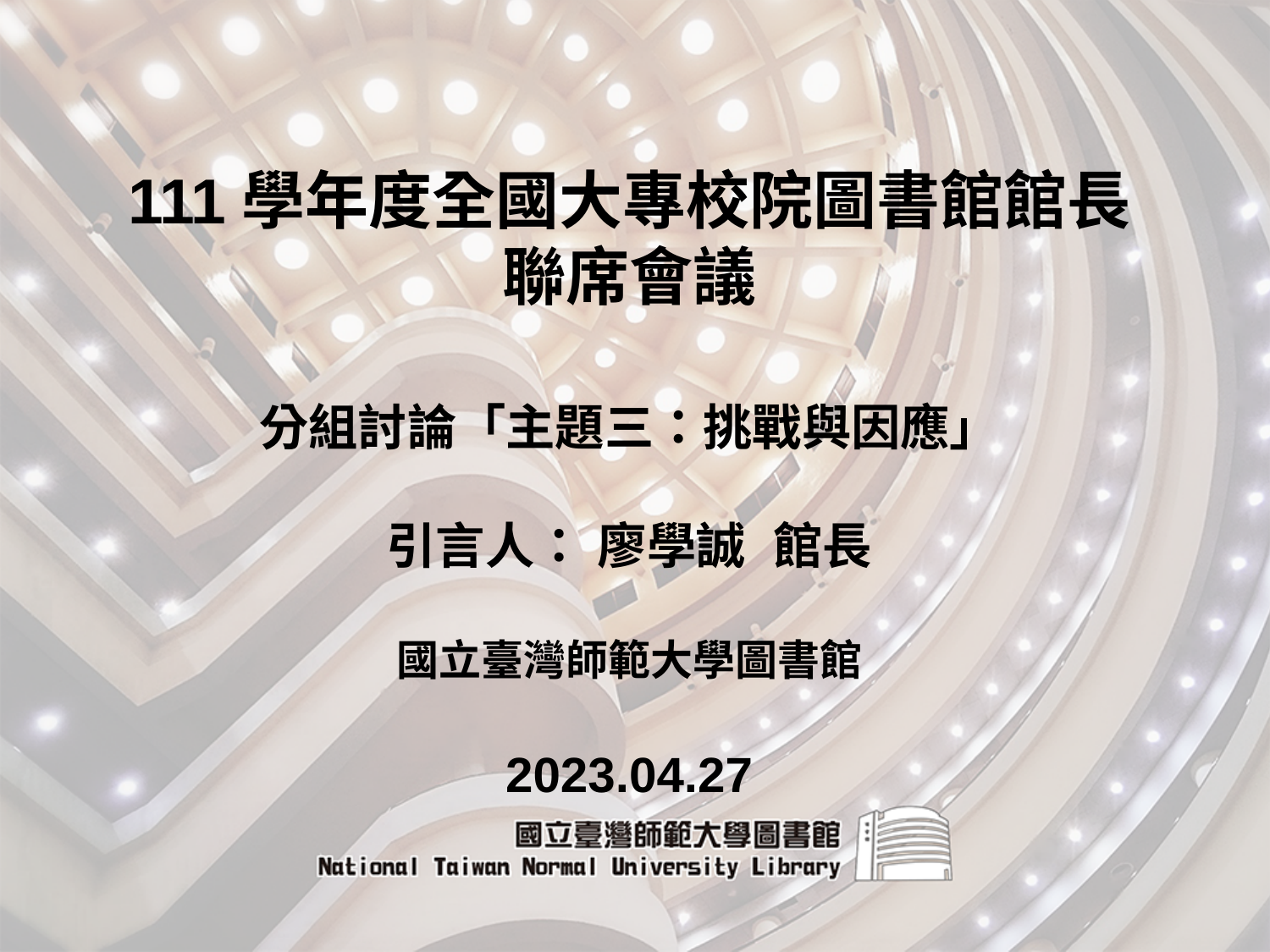

# 111學年度全國大專校院圖書館館長聯席會議
分組討論「主題三：挑戰與因應」

引言人： 廖學誠  館長

國立臺灣師範大學圖書館

2023.04.27